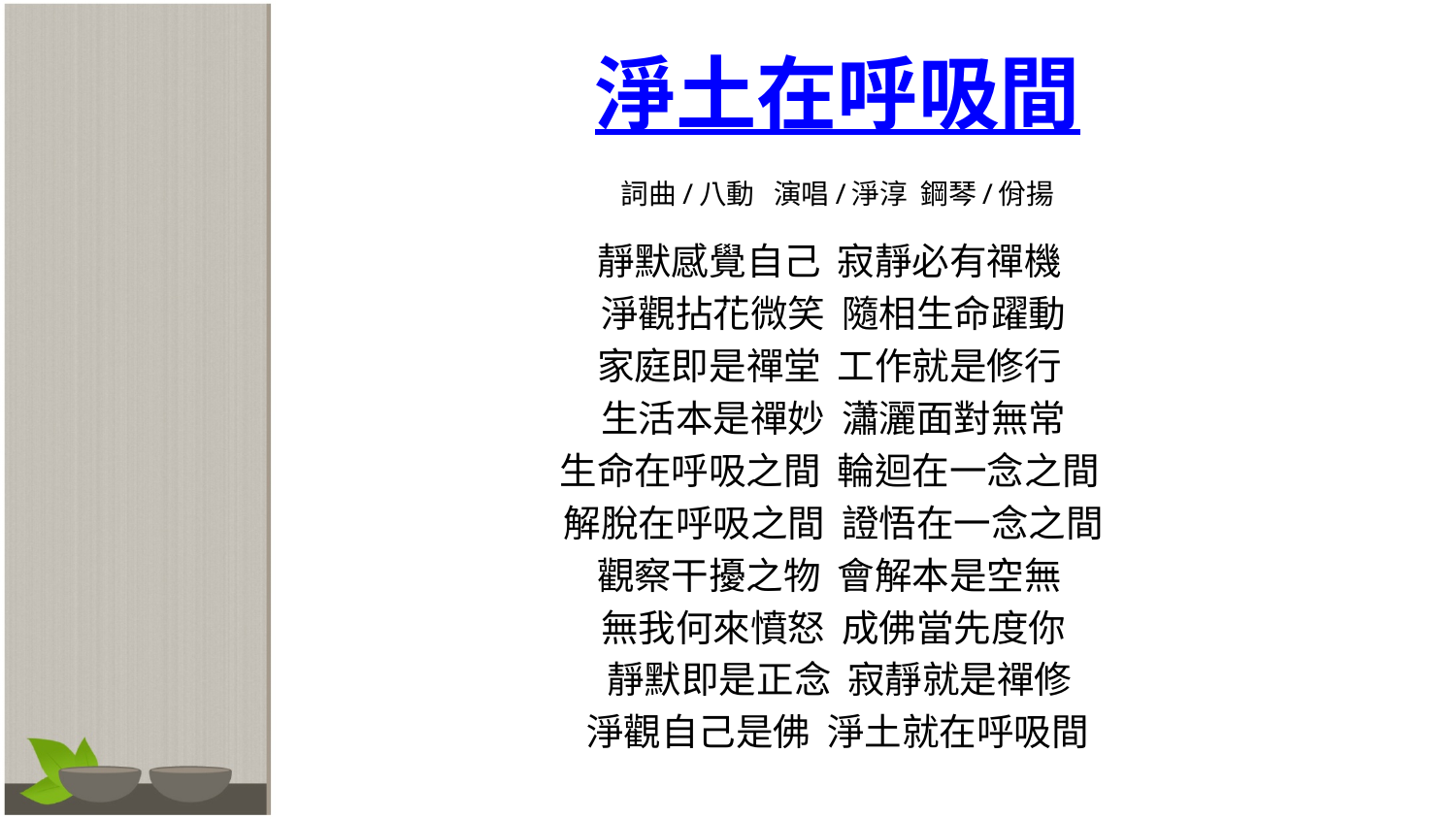

# 淨土在呼吸間
詞曲/八動   演唱/淨淳  鋼琴/佾揚

靜默感覺自己  寂靜必有禪機
淨觀拈花微笑  隨相生命躍動
家庭即是禪堂  工作就是修行
生活本是禪妙  瀟灑面對無常
生命在呼吸之間  輪迴在一念之間
解脫在呼吸之間  證悟在一念之間
觀察干擾之物  會解本是空無
無我何來憤怒  成佛當先度你
  靜默即是正念  寂靜就是禪修
淨觀自己是佛  淨土就在呼吸間